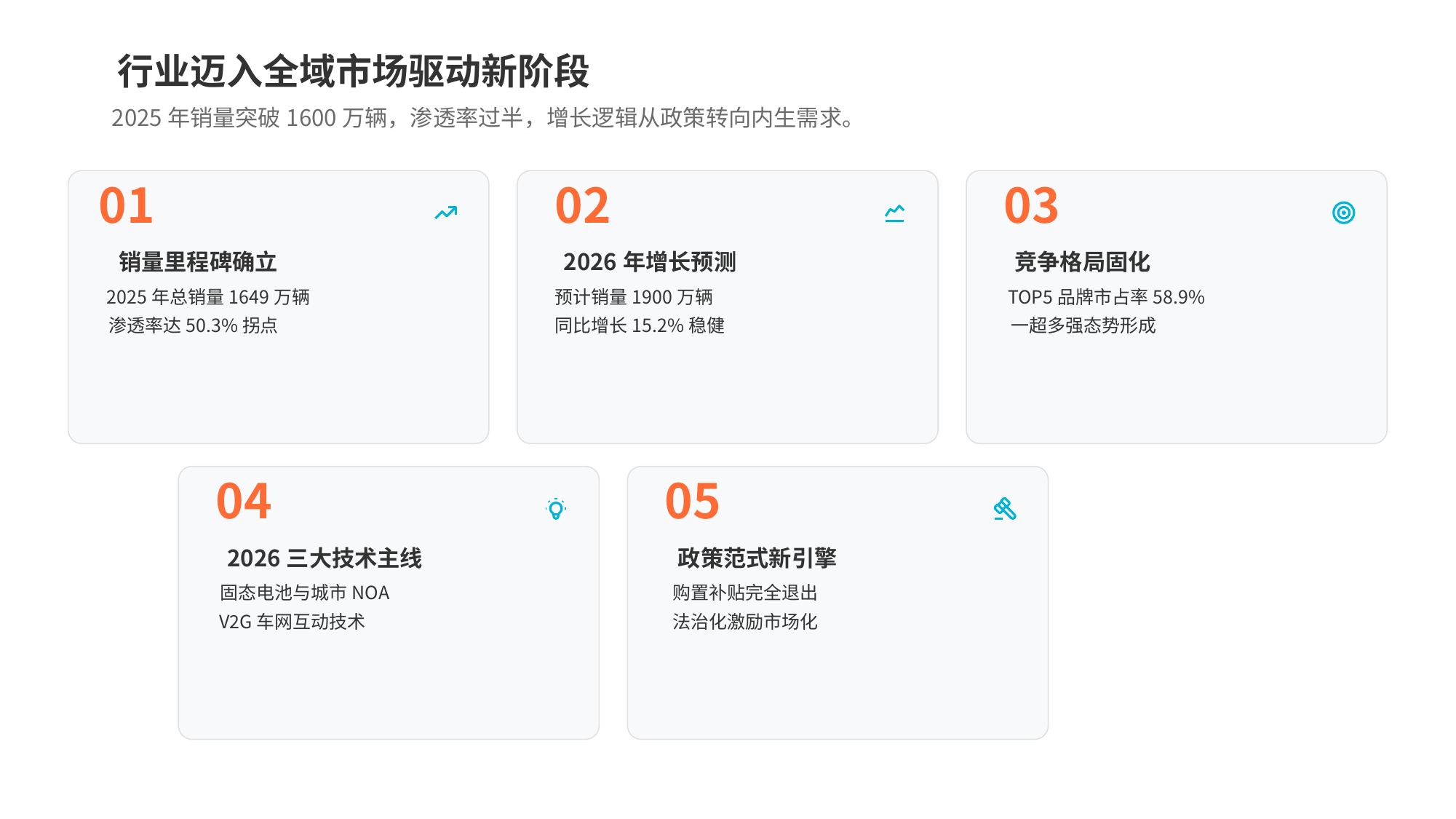

行业迈入全域市场驱动新阶段
2025年销量突破1600万辆，渗透率过半，增长逻辑从政策转向内生需求。

01

销量里程碑确立
2025年总销量1649万辆
渗透率达50.3%拐点

02

2026年增长预测
预计销量1900万辆
同比增长15.2%稳健

03

竞争格局固化
TOP5品牌市占率58.9%
一超多强态势形成

04

2026三大技术主线
固态电池与城市NOA
V2G车网互动技术

05

政策范式新引擎
购置补贴完全退出
法治化激励市场化